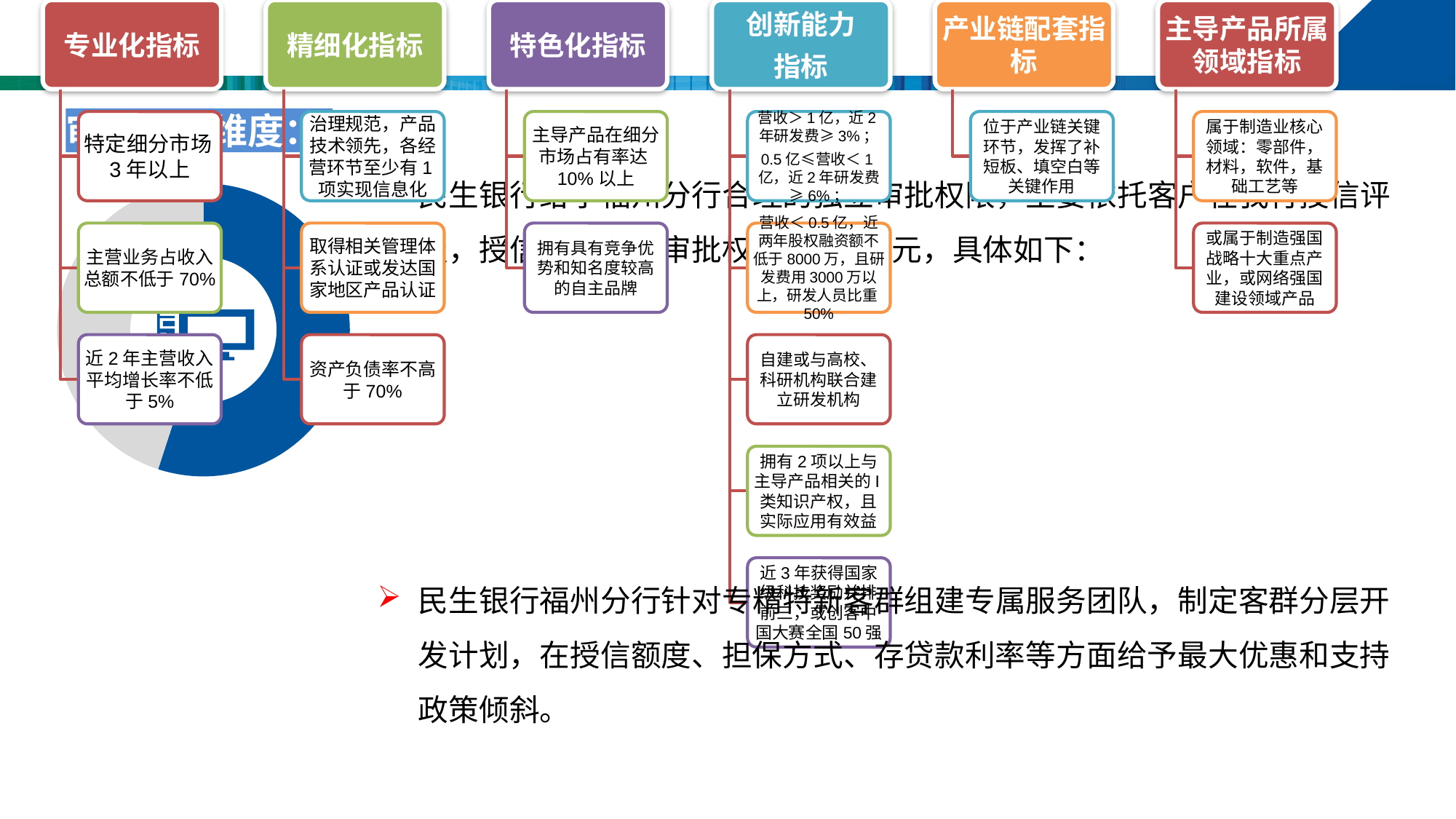

审批权限维度：
民生银行给予福州分行合理的独立审批权限，主要依托客户在我行授信评级，授信额度最高审批权限为20亿元，具体如下：

### Chart

| Category | Sales |
|---|---|
| 1st Qtr | 55.0 |
| 2nd Qtr | 45.0 |
5月
专业化指标
特定细分市场3年以上
主营业务占收入总额不低于70%
近2年主营收入平均增长率不低于5%
精细化指标
治理规范，产品技术领先，各经营环节至少有1项实现信息化
取得相关管理体系认证或发达国家地区产品认证
资产负债率不高于70%
特色化指标
主导产品在细分市场占有率达10%以上
拥有具有竞争优势和知名度较高的自主品牌
创新能力
指标

营收＞1亿，近2年研发费≥3%；
0.5亿≤营收＜1亿，近2年研发费≥6%；

营收＜0.5亿，近两年股权融资额不低于8000万，且研发费用3000万以上，研发人员比重50%
自建或与高校、科研机构联合建立研发机构
拥有2项以上与主导产品相关的I类知识产权，且实际应用有效益
近3年获得国家级科技奖励并排前三，或创客中国大赛全国50强
产业链配套指标
位于产业链关键环节，发挥了补短板、填空白等关键作用
主导产品所属领域指标
属于制造业核心领域：零部件，材料，软件，基础工艺等
或属于制造强国战略十大重点产业，或网络强国建设领域产品
3月

民生银行福州分行针对专精特新客群组建专属服务团队，制定客群分层开发计划，在授信额度、担保方式、存贷款利率等方面给予最大优惠和支持政策倾斜。